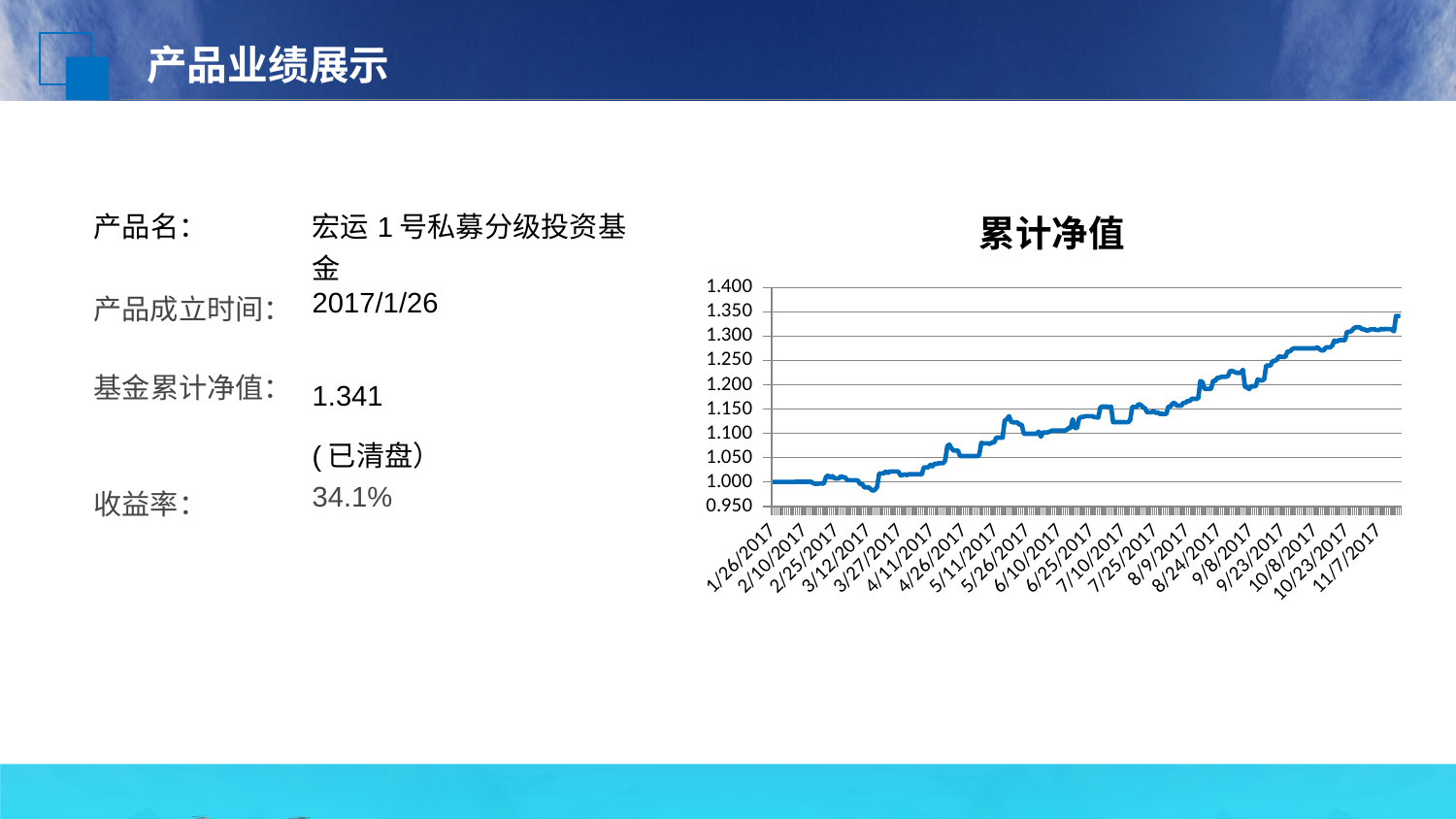

产品业绩展示

### Chart: 累计净值

| Category | 净值 |
|---|---|
| 42761 | 1.000047341223 |
| 42762 | 1.00006180725415 |
| 42763 | 1.00007627328529 |
| 42764 | 1.00009073931644 |
| 42765 | 1.00010520534758 |
| 42766 | 1.00011967137873 |
| 42767 | 1.00013413740988 |
| 42768 | 1.00014860344102 |
| 42769 | 1.00016306947217 |
| 42770 | 1.00017753550331 |
| 42771 | 1.00019199680081 |
| 42772 | 1.00020645809831 |
| 42773 | 1.00022091939581 |
| 42774 | 1.0002353806933 |
| 42775 | 1.0002498419908 |
| 42776 | 1.0002643032883 |
| 42777 | 1.00027876458579 |
| 42778 | 1.00030506947293 |
| 42779 | 1.00066470371713 |
| 42780 | 0.997202588624323 |
| 42781 | 0.996282409874165 |
| 42782 | 0.996022215393145 |
| 42783 | 0.997015765701798 |
| 42784 | 0.996982933112784 |
| 42785 | 0.996950100523769 |
| 42786 | 1.01052874763933 |
| 42787 | 1.01338925382166 |
| 42788 | 1.00882699137984 |
| 42789 | 1.0119612160782 |
| 42790 | 1.0072390178398 |
| 42791 | 1.00720603850767 |
| 42792 | 1.00717305917554 |
| 42793 | 1.01157483671751 |
| 42794 | 1.00993528533868 |
| 42795 | 1.00931830153647 |
| 42796 | 1.0035685985256 |
| 42797 | 1.00353567599726 |
| 42798 | 1.00350275346891 |
| 42799 | 1.00346983094057 |
| 42800 | 1.0035488355413 |
| 42801 | 1.00280756978629 |
| 42802 | 0.99540218312102 |
| 42803 | 0.995904730960223 |
| 42804 | 0.98894042570273 |
| 42805 | 0.988907697253992 |
| 42806 | 0.988874968805254 |
| 42807 | 0.985115481152693 |
| 42808 | 0.981914871761664 |
| 42809 | 0.984325676561508 |
| 42810 | 0.989446760461081 |
| 42811 | 1.01762556193147 |
| 42812 | 1.01759244532352 |
| 42813 | 1.01755932871556 |
| 42814 | 1.02140333566986 |
| 42815 | 1.01800842892464 |
| 42816 | 1.02160538200736 |
| 42817 | 1.02157222753022 |
| 42818 | 1.02153907305308 |
| 42819 | 1.02150591857594 |
| 42820 | 1.0214727640988 |
| 42821 | 1.01304736129367 |
| 42822 | 1.01443051931158 |
| 42823 | 1.01554897641469 |
| 42824 | 1.01417600520929 |
| 42825 | 1.01590492788002 |
| 42826 | 1.01587184914126 |
| 42827 | 1.0158387704025 |
| 42828 | 1.01580569166374 |
| 42829 | 1.01577261292498 |
| 42830 | 1.01581230930495 |
| 42831 | 1.0153626694599 |
| 42832 | 1.03004728631267 |
| 42833 | 1.03001425017675 |
| 42834 | 1.02998121404084 |
| 42835 | 1.03498363009525 |
| 42836 | 1.03203952293907 |
| 42837 | 1.0373299531293 |
| 42838 | 1.03723818661104 |
| 42839 | 1.03848378952455 |
| 42840 | 1.03845063504741 |
| 42841 | 1.03841748057026 |
| 42842 | 1.04421568454812 |
| 42843 | 1.07368082671475 |
| 42844 | 1.07689231403103 |
| 42845 | 1.06860076461685 |
| 42846 | 1.06450010868458 |
| 42847 | 1.06446659918377 |
| 42848 | 1.06443308968296 |
| 42849 | 1.05329483740673 |
| 42850 | 1.05326147938269 |
| 42851 | 1.05322812135864 |
| 42852 | 1.05319476806824 |
| 42853 | 1.05316141477785 |
| 42854 | 1.05312806148745 |
| 42855 | 1.05309470819705 |
| 42856 | 1.05306135490665 |
| 42857 | 1.05302800161626 |
| 42858 | 1.05495006189719 |
| 42859 | 1.08025916917266 |
| 42860 | 1.07936457106135 |
| 42861 | 1.07933085801363 |
| 42862 | 1.07929714496592 |
| 42863 | 1.07815777933546 |
| 42864 | 1.08116692682801 |
| 42865 | 1.08113319011205 |
| 42866 | 1.09074737310886 |
| 42867 | 1.09127825657059 |
| 42868 | 1.09124437784516 |
| 42869 | 1.09121050385338 |
| 42870 | 1.12598326408952 |
| 42871 | 1.12906910142846 |
| 42872 | 1.13533409052782 |
| 42873 | 1.12399947229282 |
| 42874 | 1.12231034067503 |
| 42875 | 1.12227604065485 |
| 42876 | 1.12224174063467 |
| 42877 | 1.11768945199114 |
| 42878 | 1.11773446425887 |
| 42879 | 1.09913205233219 |
| 42880 | 1.09909806946649 |
| 42881 | 1.09906408660078 |
| 42882 | 1.09903010373508 |
| 42883 | 1.09899612086937 |
| 42884 | 1.09896213800366 |
| 42885 | 1.09892815513796 |
| 42886 | 1.10338303475369 |
| 42887 | 1.09312324831321 |
| 42888 | 1.10183436470076 |
| 42889 | 1.10180033923222 |
| 42890 | 1.10176631376367 |
| 42891 | 1.10326737750926 |
| 42892 | 1.1054065750005 |
| 42893 | 1.10585642785976 |
| 42894 | 1.10582235032107 |
| 42895 | 1.10577838418976 |
| 42896 | 1.10574430665108 |
| 42897 | 1.1057102291124 |
| 42898 | 1.10566540145698 |
| 42899 | 1.10647259747435 |
| 42900 | 1.11065100359038 |
| 42901 | 1.11083220293797 |
| 42902 | 1.12885168019922 |
| 42903 | 1.11076366443504 |
| 42904 | 1.11072952062527 |
| 42905 | 1.13044610570276 |
| 42906 | 1.13367861988761 |
| 42907 | 1.13389175243092 |
| 42908 | 1.1351261129282 |
| 42909 | 1.13530961756282 |
| 42910 | 1.13527513293033 |
| 42911 | 1.13524064829784 |
| 42912 | 1.13369290130645 |
| 42913 | 1.1330169741077 |
| 42914 | 1.13237477415761 |
| 42915 | 1.15320852405205 |
| 42916 | 1.15516019330708 |
| 42917 | 1.15512544359024 |
| 42918 | 1.15509069387341 |
| 42919 | 1.15256040230714 |
| 42920 | 1.15518639287052 |
| 42921 | 1.12303904214235 |
| 42922 | 1.12300660717985 |
| 42923 | 1.12297417221734 |
| 42924 | 1.12294173725484 |
| 42925 | 1.12290930229234 |
| 42926 | 1.12287686732983 |
| 42927 | 1.12284443236733 |
| 42928 | 1.12281199740482 |
| 42929 | 1.12728903049757 |
| 42930 | 1.15425882489437 |
| 42931 | 1.15422595916982 |
| 42932 | 1.15419309344526 |
| 42933 | 1.16017053704005 |
| 42934 | 1.15827394379038 |
| 42935 | 1.15367663341184 |
| 42936 | 1.15138733191286 |
| 42937 | 1.14327310025414 |
| 42938 | 1.14324038600635 |
| 42939 | 1.14320767175856 |
| 42940 | 1.14589689085417 |
| 42941 | 1.14202487963278 |
| 42942 | 1.14285843260742 |
| 42943 | 1.13986096302679 |
| 42944 | 1.13982829611549 |
| 42945 | 1.13979562920419 |
| 42946 | 1.13976296229289 |
| 42947 | 1.15520221745891 |
| 42948 | 1.15516933753341 |
| 42949 | 1.16174995687646 |
| 42950 | 1.16187608021869 |
| 42951 | 1.15685497571827 |
| 42952 | 1.15682207212453 |
| 42953 | 1.15678916853078 |
| 42954 | 1.1626382024309 |
| 42955 | 1.16260522309877 |
| 42956 | 1.1665899993051 |
| 42957 | 1.16655696316918 |
| 42958 | 1.17103935475253 |
| 42959 | 1.17100626181282 |
| 42960 | 1.17097316887312 |
| 42961 | 1.1716147203133 |
| 42962 | 1.207512133999 |
| 42963 | 1.20533752881372 |
| 42964 | 1.19143138893023 |
| 42965 | 1.19139801197159 |
| 42966 | 1.19136463501295 |
| 42967 | 1.1913312580543 |
| 42968 | 1.20801454929603 |
| 42969 | 1.20798094512224 |
| 42970 | 1.21422063286803 |
| 42971 | 1.21438812830196 |
| 42972 | 1.21659020758565 |
| 42973 | 1.21655649453794 |
| 42974 | 1.21652278149022 |
| 42975 | 1.21781458008368 |
| 42976 | 1.22841062127628 |
| 42977 | 1.22825229965399 |
| 42978 | 1.22633815403407 |
| 42979 | 1.22449433150274 |
| 42980 | 1.22446050484745 |
| 42981 | 1.22442667819216 |
| 42982 | 1.23068453368256 |
| 42983 | 1.19567653949624 |
| 42984 | 1.19429642994825 |
| 42985 | 1.19110868661502 |
| 42986 | 1.1969118845925 |
| 42987 | 1.19687843662913 |
| 42988 | 1.19684498866575 |
| 42989 | 1.21112050464295 |
| 42990 | 1.20891758750339 |
| 42991 | 1.20888397386231 |
| 42992 | 1.21106742623744 |
| 42993 | 1.23947674221002 |
| 42994 | 1.23944270727418 |
| 42995 | 1.23940867233834 |
| 42996 | 1.24896156404873 |
| 42997 | 1.24892740130437 |
| 42998 | 1.25181265500333 |
| 42999 | 1.25817653949624 |
| 43000 | 1.257423681035 |
| 43001 | 1.25738940468306 |
| 43002 | 1.25735512833112 |
| 43003 | 1.2683911006548 |
| 43004 | 1.26835667755974 |
| 43005 | 1.27259081765833 |
| 43006 | 1.27500672059808 |
| 43007 | 1.27497220283004 |
| 43008 | 1.27493768506201 |
| 43009 | 1.27490316729397 |
| 43010 | 1.27486864952594 |
| 43011 | 1.2748341317579 |
| 43012 | 1.27479961398986 |
| 43013 | 1.27476509622183 |
| 43014 | 1.27473058318744 |
| 43015 | 1.27469607015306 |
| 43016 | 1.27466155711867 |
| 43017 | 1.27707934405069 |
| 43018 | 1.27316602227504 |
| 43019 | 1.27041853551127 |
| 43020 | 1.27064213888602 |
| 43021 | 1.27672598544157 |
| 43022 | 1.27669308184782 |
| 43023 | 1.27666017825407 |
| 43024 | 1.28038229374829 |
| 43025 | 1.29090032914008 |
| 43026 | 1.28803449760269 |
| 43027 | 1.29150010612841 |
| 43028 | 1.29172096872043 |
| 43029 | 1.29168785684613 |
| 43030 | 1.29165474497182 |
| 43031 | 1.30883252264862 |
| 43032 | 1.30882343404266 |
| 43033 | 1.31008595501746 |
| 43034 | 1.31544685503939 |
| 43035 | 1.31813159136946 |
| 43036 | 1.31809811973784 |
| 43037 | 1.31806464810622 |
| 43038 | 1.31411274709174 |
| 43039 | 1.31407932753026 |
| 43040 | 1.31185256700101 |
| 43041 | 1.31181918530872 |
| 43042 | 1.31390562154893 |
| 43043 | 1.3138722161884 |
| 43044 | 1.31383881082786 |
| 43045 | 1.31236376321682 |
| 43046 | 1.31244060927363 |
| 43047 | 1.31485536667034 |
| 43048 | 1.31394730132781 |
| 43049 | 1.31457740680487 |
| 43050 | 1.31454398250974 |
| 43051 | 1.3145105582146 |
| 43052 | 1.3135568178935 |
| 43053 | 1.30983569173191 |
| 43054 | 1.34138793284959 |
| 43055 | 1.34135414406349 |
| 43056 | 1.34132035527739 |
| 产品名： | 宏运1号私募分级投资基金 |
| --- | --- |
| 产品成立时间： | 2017/1/26 |
| 基金累计净值： | 1.341 (已清盘） |
| 收益率： | 34.1% |
|  |  |
|  |  |
38%
点击输入标题
点击输入本栏的具体文字，简明扼要的说明分项内容，请据您的具体内酌情修改。